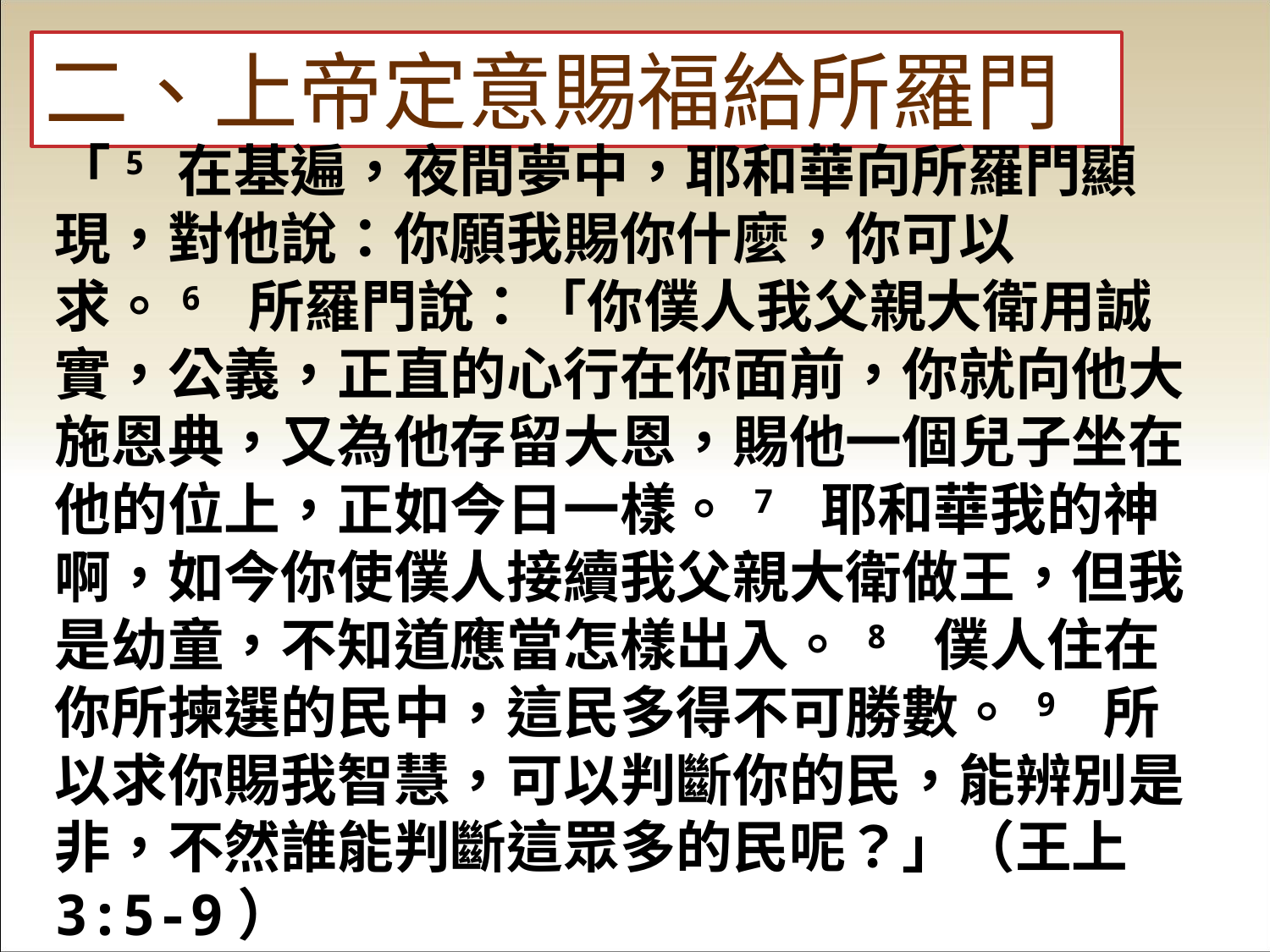

二、上帝定意賜福給所羅門
「5 在基遍，夜間夢中，耶和華向所羅門顯現，對他說：你願我賜你什麼，你可以求。6 所羅門說：「你僕人我父親大衛用誠實，公義，正直的心行在你面前，你就向他大施恩典，又為他存留大恩，賜他一個兒子坐在他的位上，正如今日一樣。 7 耶和華我的神啊，如今你使僕人接續我父親大衛做王，但我是幼童，不知道應當怎樣出入。 8 僕人住在你所揀選的民中，這民多得不可勝數。 9 所以求你賜我智慧，可以判斷你的民，能辨別是非，不然誰能判斷這眾多的民呢？」（王上3:5-9）